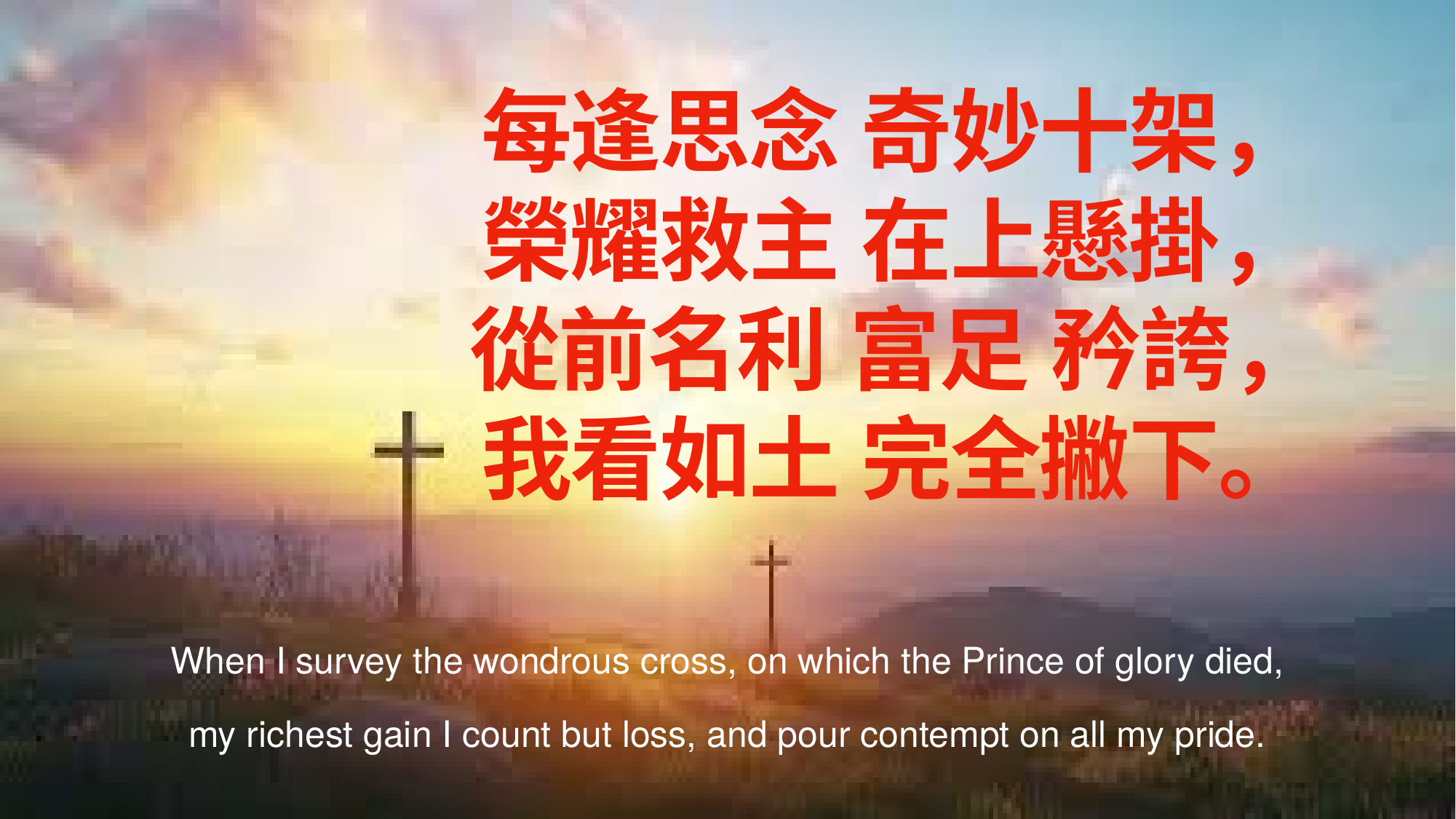

# 每逢思念 奇妙十架， 榮耀救主 在上懸掛， 從前名利 富足 矜誇， 我看如土 完全撇下。
When I survey the wondrous cross, on which the Prince of glory died,
my richest gain I count but loss, and pour contempt on all my pride.